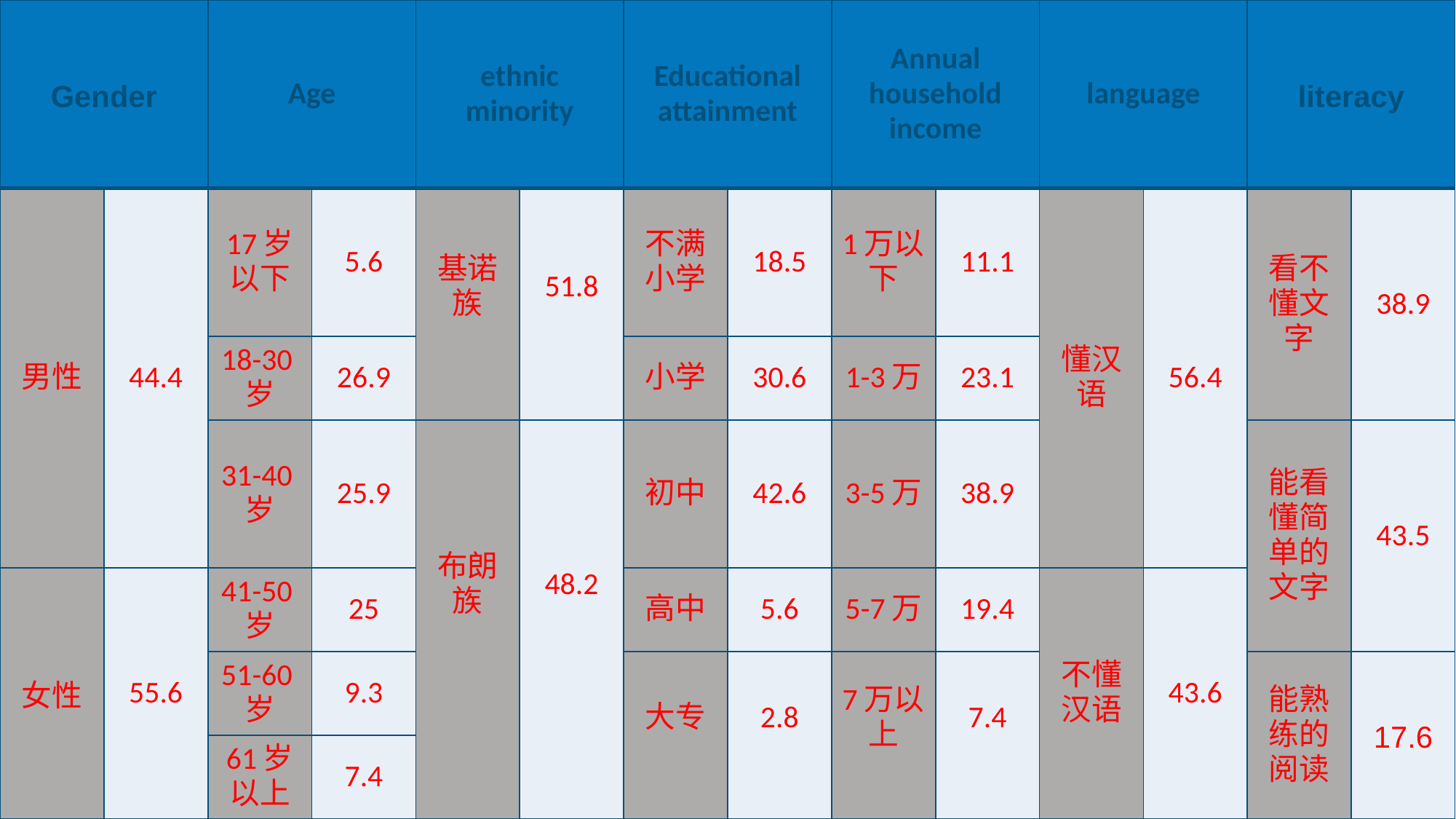

| Gender |  | Age |  | ethnic minority |  | Educational attainment |  | Annual household income |  | language |  | literacy |  |
| --- | --- | --- | --- | --- | --- | --- | --- | --- | --- | --- | --- | --- | --- |
| 男性 | 44.4 | 17岁以下 | 5.6 | 基诺族 | 51.8 | 不满小学 | 18.5 | 1万以下 | 11.1 | 懂汉语 | 56.4 | 看不懂文字 | 38.9 |
|  |  | 18-30岁 | 26.9 |  |  | 小学 | 30.6 | 1-3万 | 23.1 |  |  |  |  |
|  |  | 31-40岁 | 25.9 | 布朗族 | 48.2 | 初中 | 42.6 | 3-5万 | 38.9 |  |  | 能看懂简单的文字 | 43.5 |
| 女性 | 55.6 | 41-50岁 | 25 |  |  | 高中 | 5.6 | 5-7万 | 19.4 | 不懂汉语 | 43.6 |  |  |
|  |  | 51-60岁 | 9.3 |  |  | 大专 | 2.8 | 7万以上 | 7.4 |  |  | 能熟练的阅读 | 17.6 |
|  |  | 61岁以上 | 7.4 |  |  |  |  |  |  |  |  |  |  |